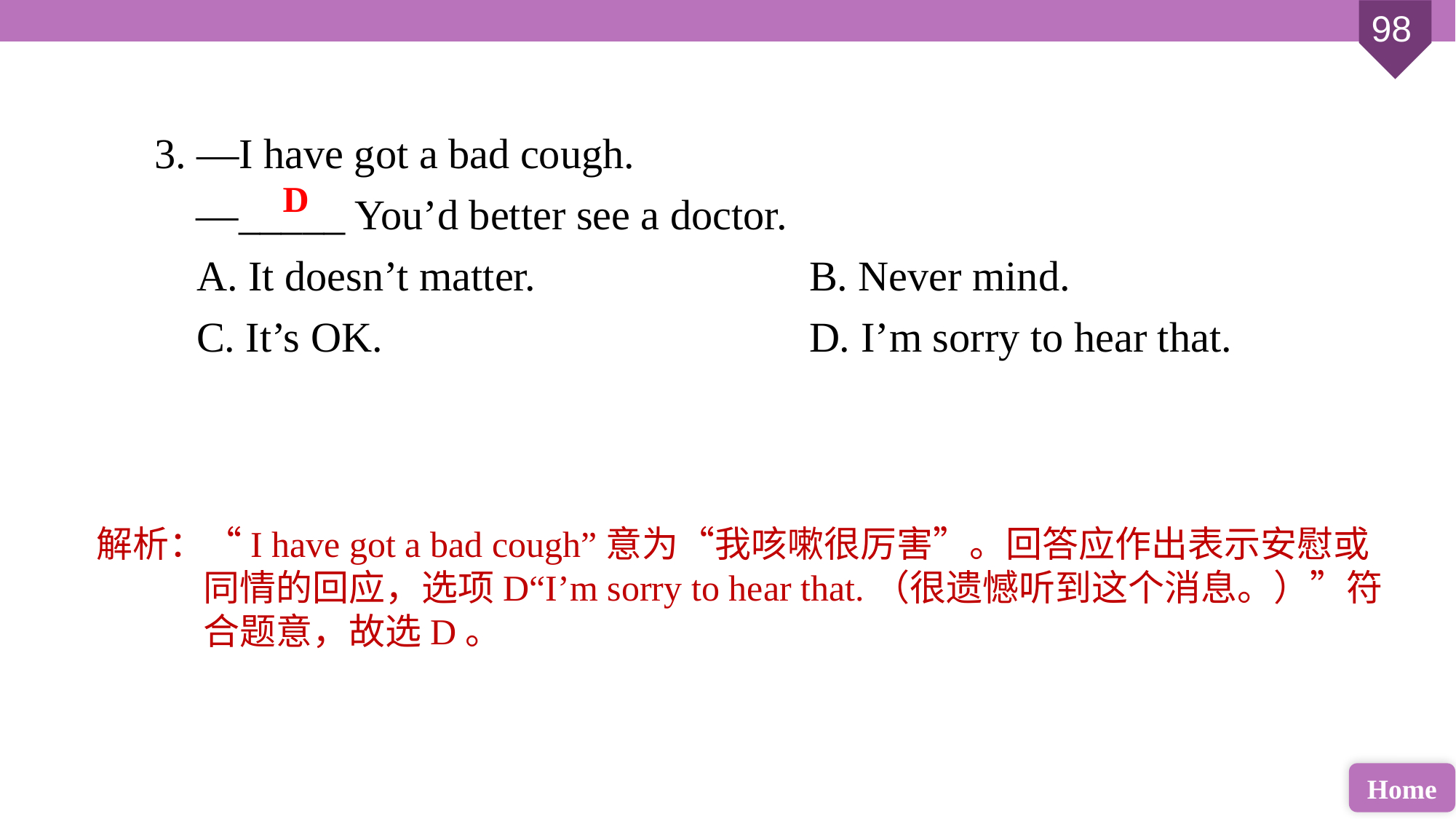

3. —I have got a bad cough.
    —_____ You’d better see a doctor.
    A. It doesn’t matter. 			B. Never mind.
    C. It’s OK. 				D. I’m sorry to hear that.
D
解析：“I have got a bad cough”意为“我咳嗽很厉害”。回答应作出表示安慰或同情的回应，选项D“I’m sorry to hear that.（很遗憾听到这个消息。）”符合题意，故选D。